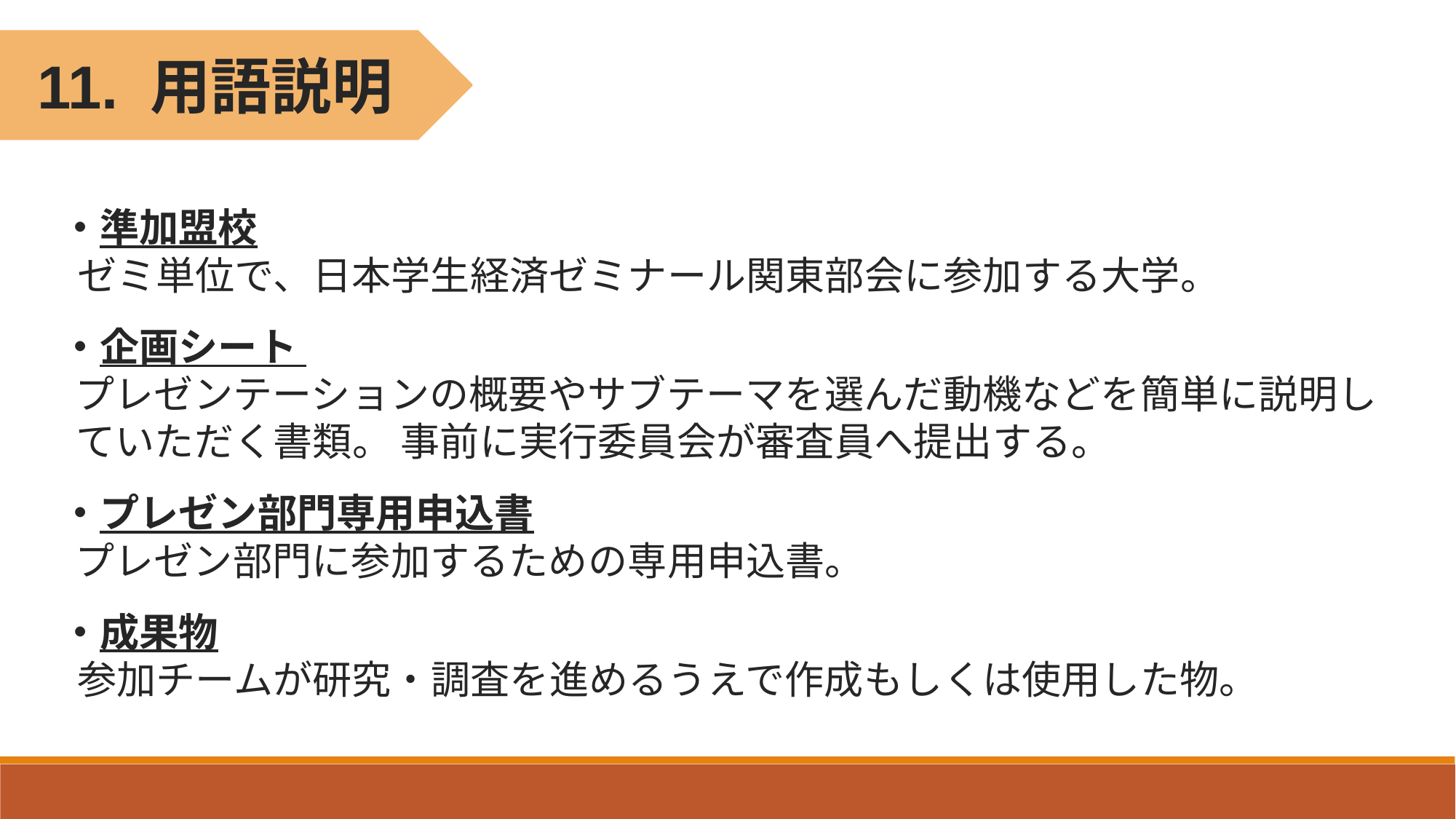

11. 用語説明
・準加盟校
ゼミ単位で、日本学生経済ゼミナール関東部会に参加する大学。
・企画シート
プレゼンテーションの概要やサブテーマを選んだ動機などを簡単に説明していただく書類。 事前に実行委員会が審査員へ提出する。
・プレゼン部門専用申込書
プレゼン部門に参加するための専用申込書。
・成果物
参加チームが研究・調査を進めるうえで作成もしくは使用した物。